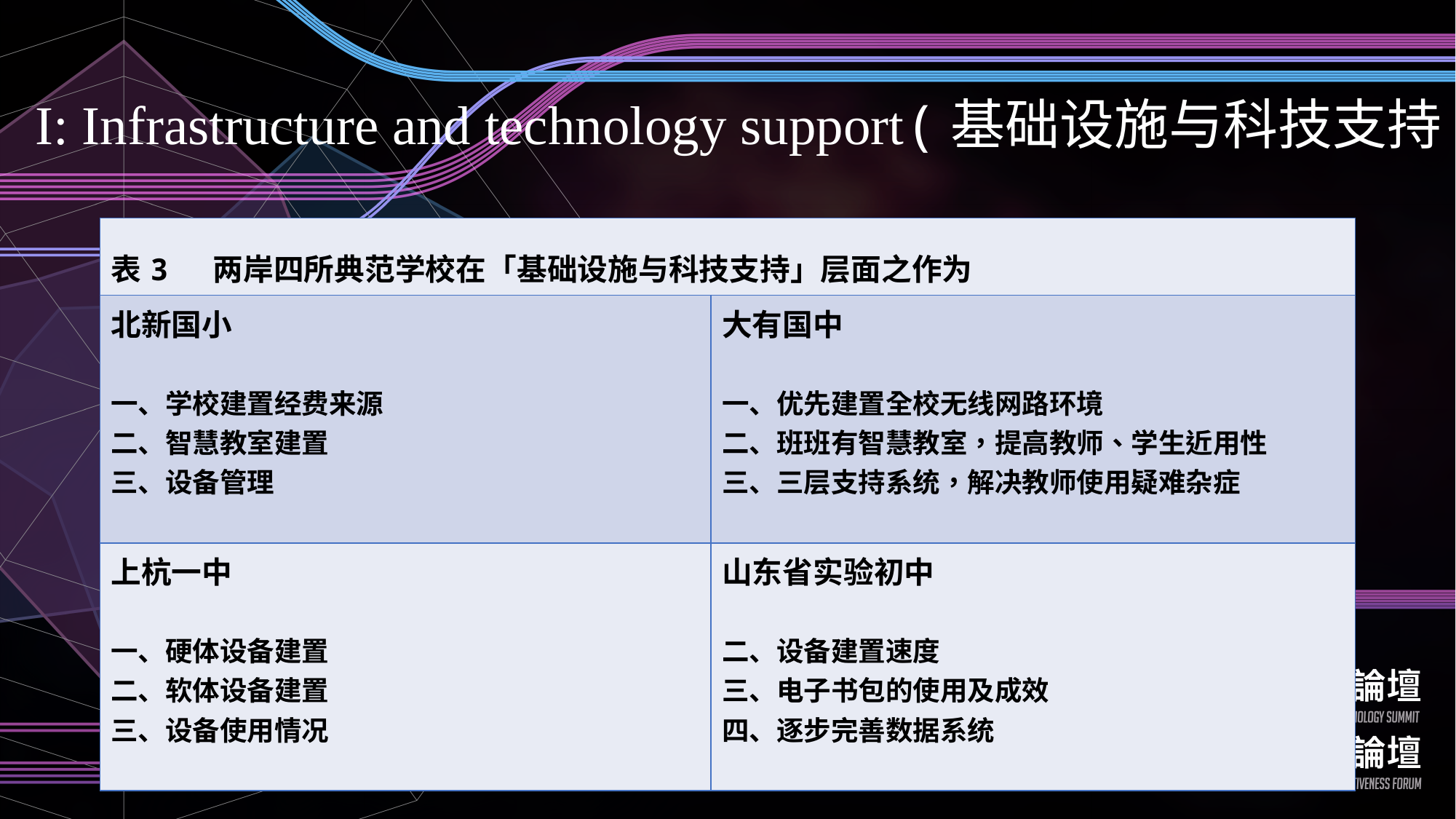

# I: Infrastructure and technology support(基础设施与科技支持)
| 表3 两岸四所典范学校在「基础设施与科技支持」层面之作为 |  |
| --- | --- |
| 北新国小 一、学校建置经费来源 二、智慧教室建置 三、设备管理 | 大有国中 一、优先建置全校无线网路环境 二、班班有智慧教室，提高教师、学生近用性 三、三层支持系统，解决教师使用疑难杂症 |
| 上杭一中 一、硬体设备建置 二、软体设备建置 三、设备使用情况 | 山东省实验初中 二、设备建置速度 三、电子书包的使用及成效 四、逐步完善数据系统 |